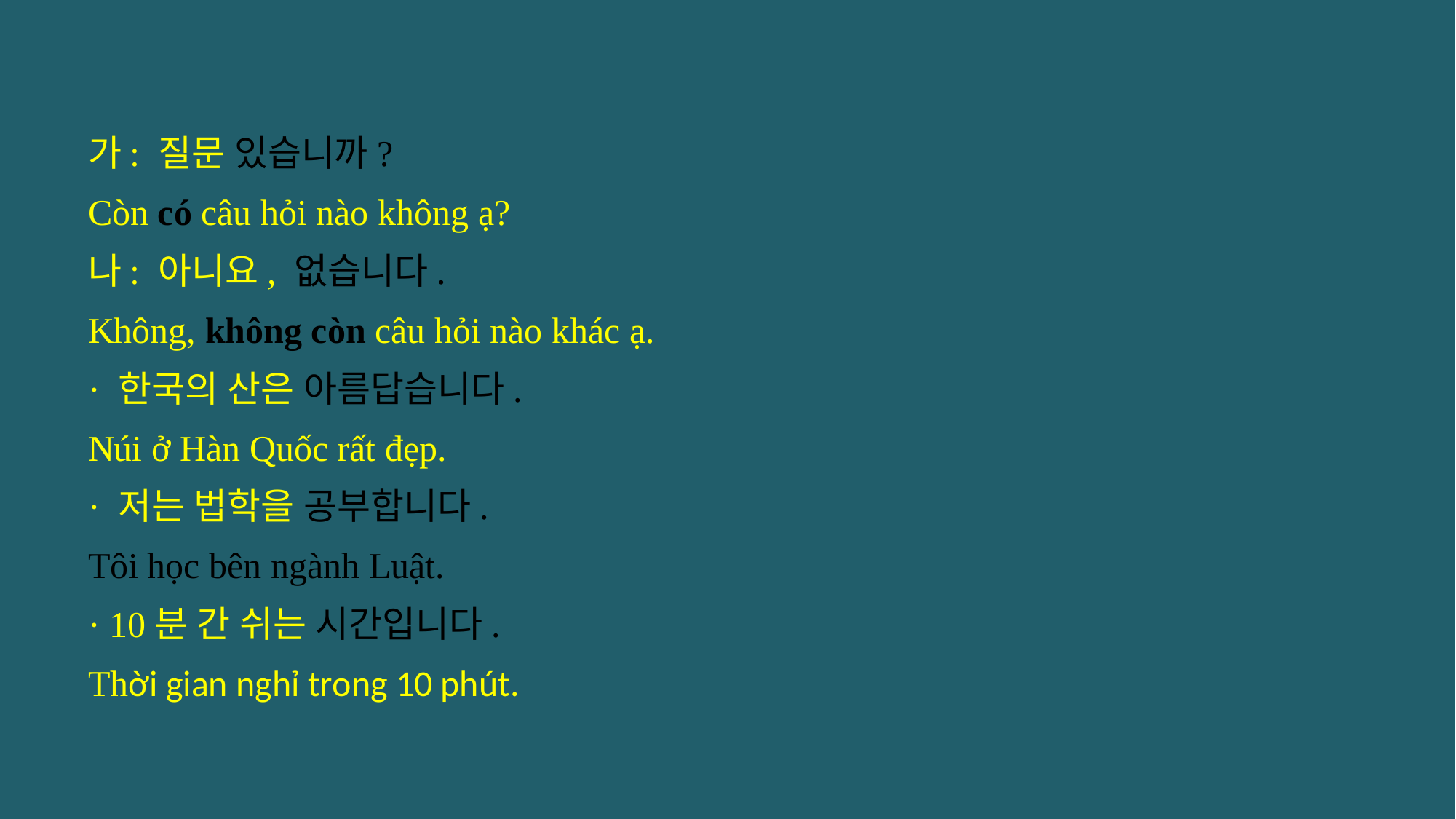

가: 질문 있습니까?
Còn có câu hỏi nào không ạ?
나: 아니요, 없습니다.
Không, không còn câu hỏi nào khác ạ.
· 한국의 산은 아름답습니다.
Núi ở Hàn Quốc rất đẹp.
· 저는 법학을 공부합니다.
Tôi học bên ngành Luật.
· 10분 간 쉬는 시간입니다.
Thời gian nghỉ trong 10 phút.